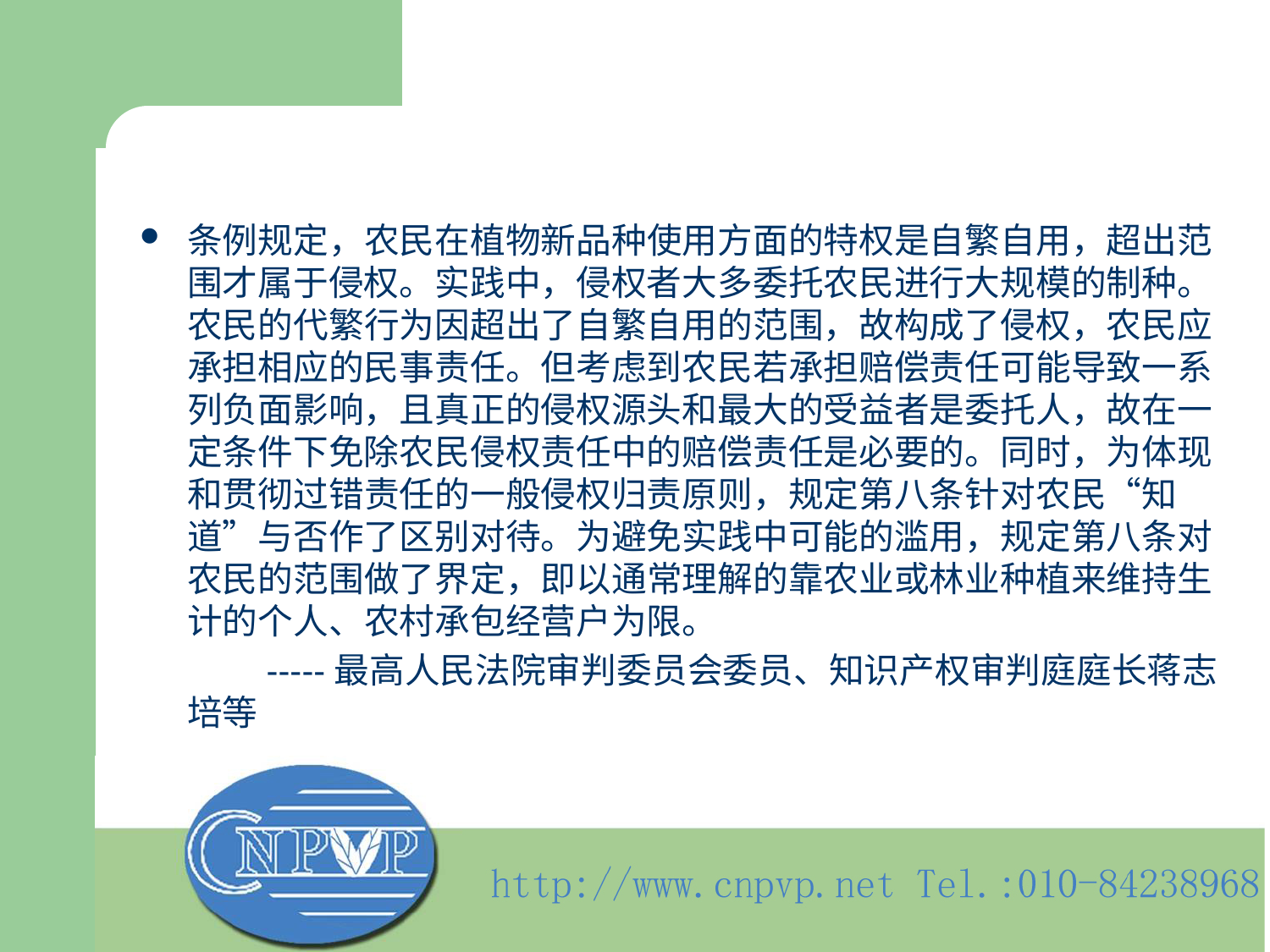

条例规定，农民在植物新品种使用方面的特权是自繁自用，超出范围才属于侵权。实践中，侵权者大多委托农民进行大规模的制种。农民的代繁行为因超出了自繁自用的范围，故构成了侵权，农民应承担相应的民事责任。但考虑到农民若承担赔偿责任可能导致一系列负面影响，且真正的侵权源头和最大的受益者是委托人，故在一定条件下免除农民侵权责任中的赔偿责任是必要的。同时，为体现和贯彻过错责任的一般侵权归责原则，规定第八条针对农民“知道”与否作了区别对待。为避免实践中可能的滥用，规定第八条对农民的范围做了界定，即以通常理解的靠农业或林业种植来维持生计的个人、农村承包经营户为限。
             -----最高人民法院审判委员会委员、知识产权审判庭庭长蒋志培等